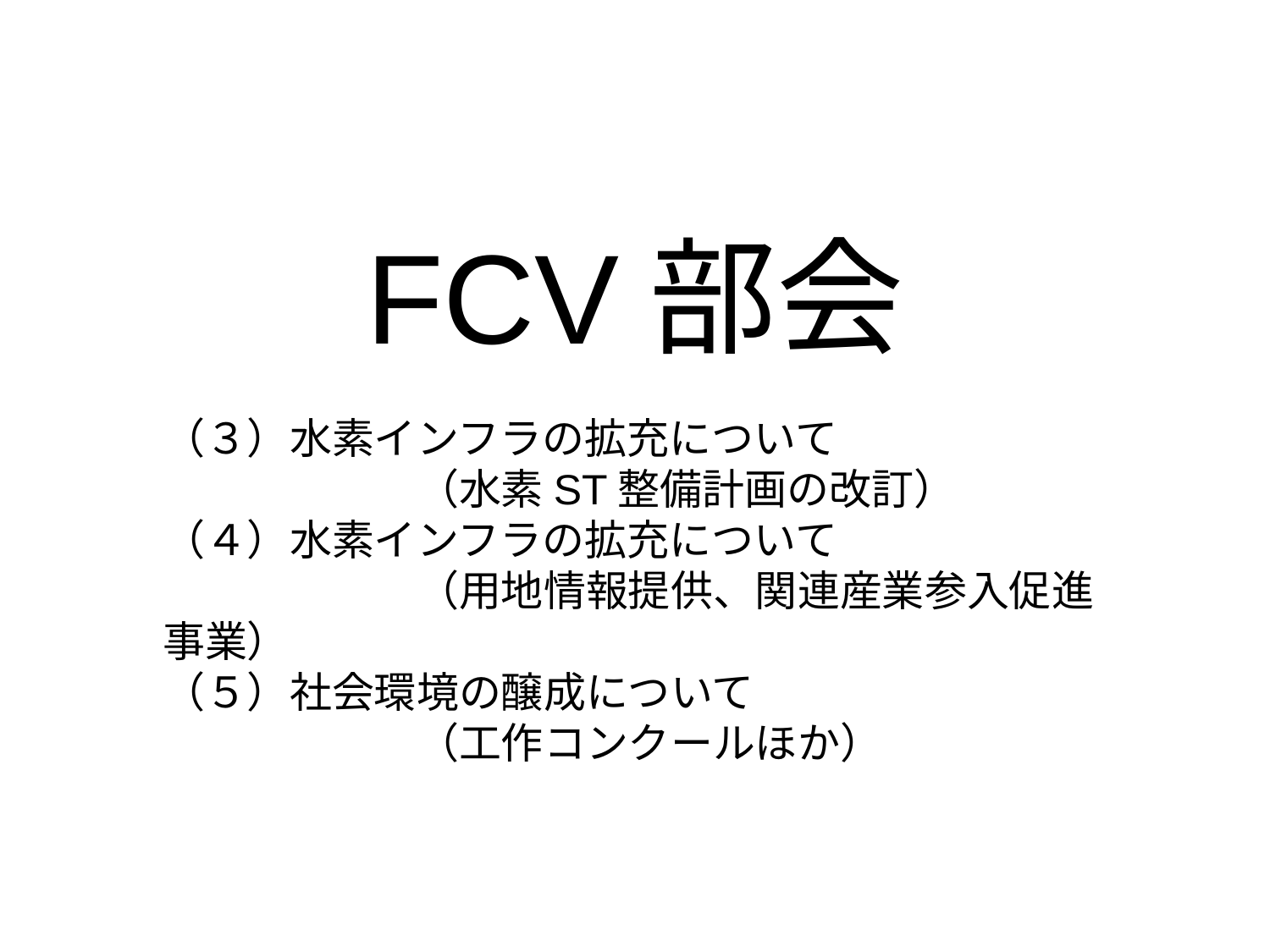

FCV部会

（３）水素インフラの拡充について
　　　　　　（水素ST整備計画の改訂）
（４）水素インフラの拡充について
　　　　　　（用地情報提供、関連産業参入促進事業）
（５）社会環境の醸成について
　　　　　　（工作コンクールほか）